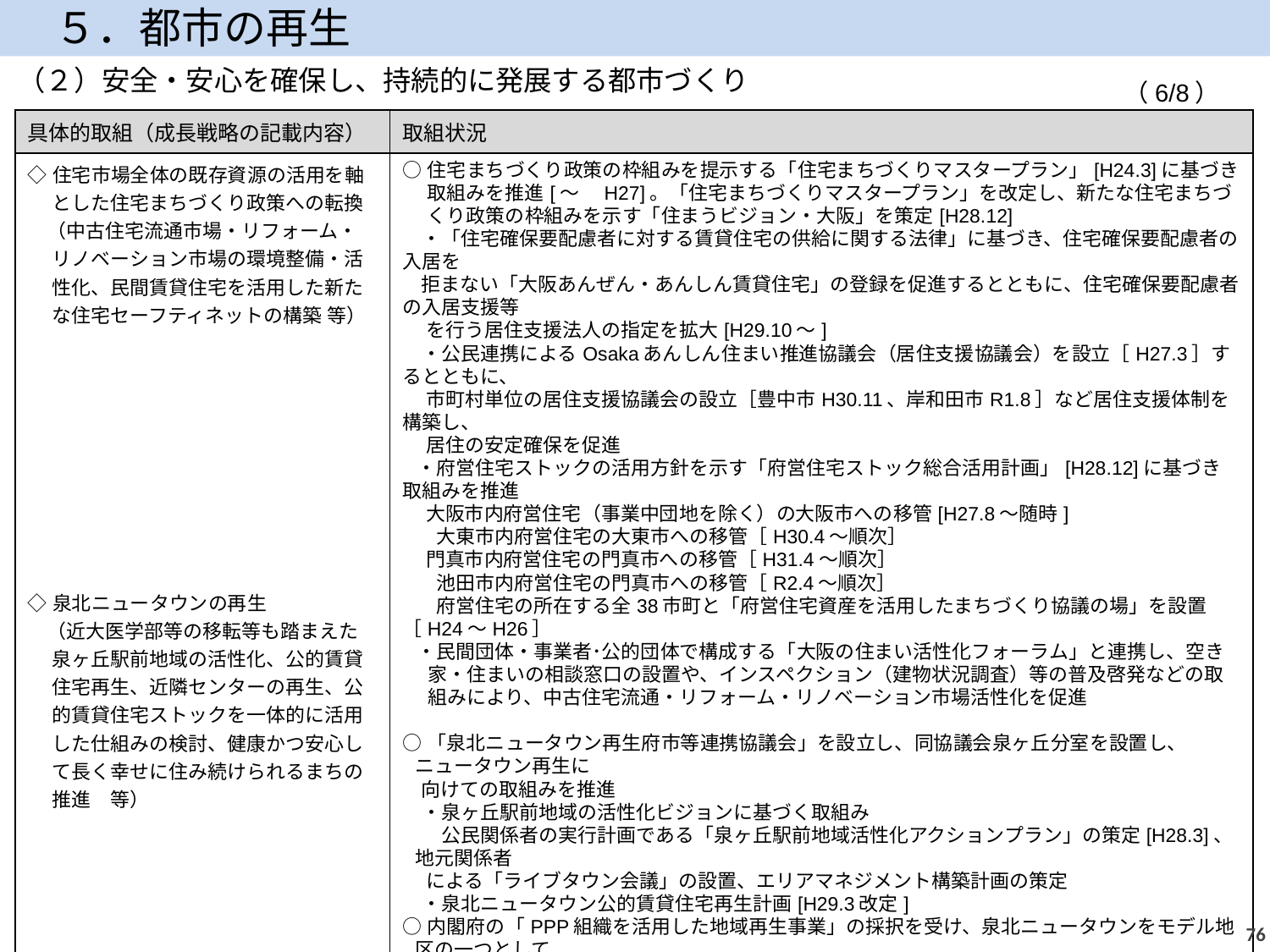

５．都市の再生
（２）安全・安心を確保し、持続的に発展する都市づくり
（6/8）
| 具体的取組（成長戦略の記載内容） | 取組状況 |
| --- | --- |
| ◇住宅市場全体の既存資源の活用を軸とした住宅まちづくり政策への転換 　（中古住宅流通市場・リフォーム・リノベーション市場の環境整備・活性化、民間賃貸住宅を活用した新たな住宅セーフティネットの構築 等） ◇泉北ニュータウンの再生 　（近大医学部等の移転等も踏まえた泉ヶ丘駅前地域の活性化、公的賃貸住宅再生、近隣センターの再生、公的賃貸住宅ストックを一体的に活用した仕組みの検討、健康かつ安心して長く幸せに住み続けられるまちの推進　等） | ○住宅まちづくり政策の枠組みを提示する「住宅まちづくりマスタープラン」[H24.3]に基づき取組みを推進[～　H27]。「住宅まちづくりマスタープラン」を改定し、新たな住宅まちづくり政策の枠組みを示す「住まうビジョン・大阪」を策定[H28.12] 　・「住宅確保要配慮者に対する賃貸住宅の供給に関する法律」に基づき、住宅確保要配慮者の入居を 拒まない「大阪あんぜん・あんしん賃貸住宅」の登録を促進するとともに、住宅確保要配慮者の入居支援等 　 を行う居住支援法人の指定を拡大[H29.10～] 　・公民連携によるOsakaあんしん住まい推進協議会（居住支援協議会）を設立［H27.3］するとともに、 　 市町村単位の居住支援協議会の設立［豊中市H30.11、岸和田市R1.8］など居住支援体制を構築し、 　 居住の安定確保を促進 ・府営住宅ストックの活用方針を示す「府営住宅ストック総合活用計画」[H28.12]に基づき取組みを推進 大阪市内府営住宅（事業中団地を除く）の大阪市への移管[H27.8～随時] 　 大東市内府営住宅の大東市への移管［H30.4～順次］ 門真市内府営住宅の門真市への移管［H31.4～順次］ 　 池田市内府営住宅の門真市への移管［R2.4～順次］ 　 府営住宅の所在する全38市町と「府営住宅資産を活用したまちづくり協議の場」を設置［H24～H26］ ・民間団体・事業者･公的団体で構成する「大阪の住まい活性化フォーラム」と連携し、空き家・住まいの相談窓口の設置や、インスペクション（建物状況調査）等の普及啓発などの取組みにより、中古住宅流通・リフォーム・リノベーション市場活性化を促進 ○「泉北ニュータウン再生府市等連携協議会」を設立し、同協議会泉ヶ丘分室を設置し、ニュータウン再生に 向けての取組みを推進 　・泉ヶ丘駅前地域の活性化ビジョンに基づく取組み 　　公民関係者の実行計画である「泉ヶ丘駅前地域活性化アクションプラン」の策定[H28.3]、地元関係者 による「ライブタウン会議」の設置、エリアマネジメント構築計画の策定 　・泉北ニュータウン公的賃貸住宅再生計画[H29.3改定] ○内閣府の「PPP組織を活用した地域再生事業」の採択を受け、泉北ニュータウンをモデル地区の一つとして 自律的PPP組織について検討[H25～] 　・泉北NTで検討している自律的PPP組織について、コミュニティ再生機構（CID組織）の提案として国へ 提案・要望を実施［H25～H28］ |
76